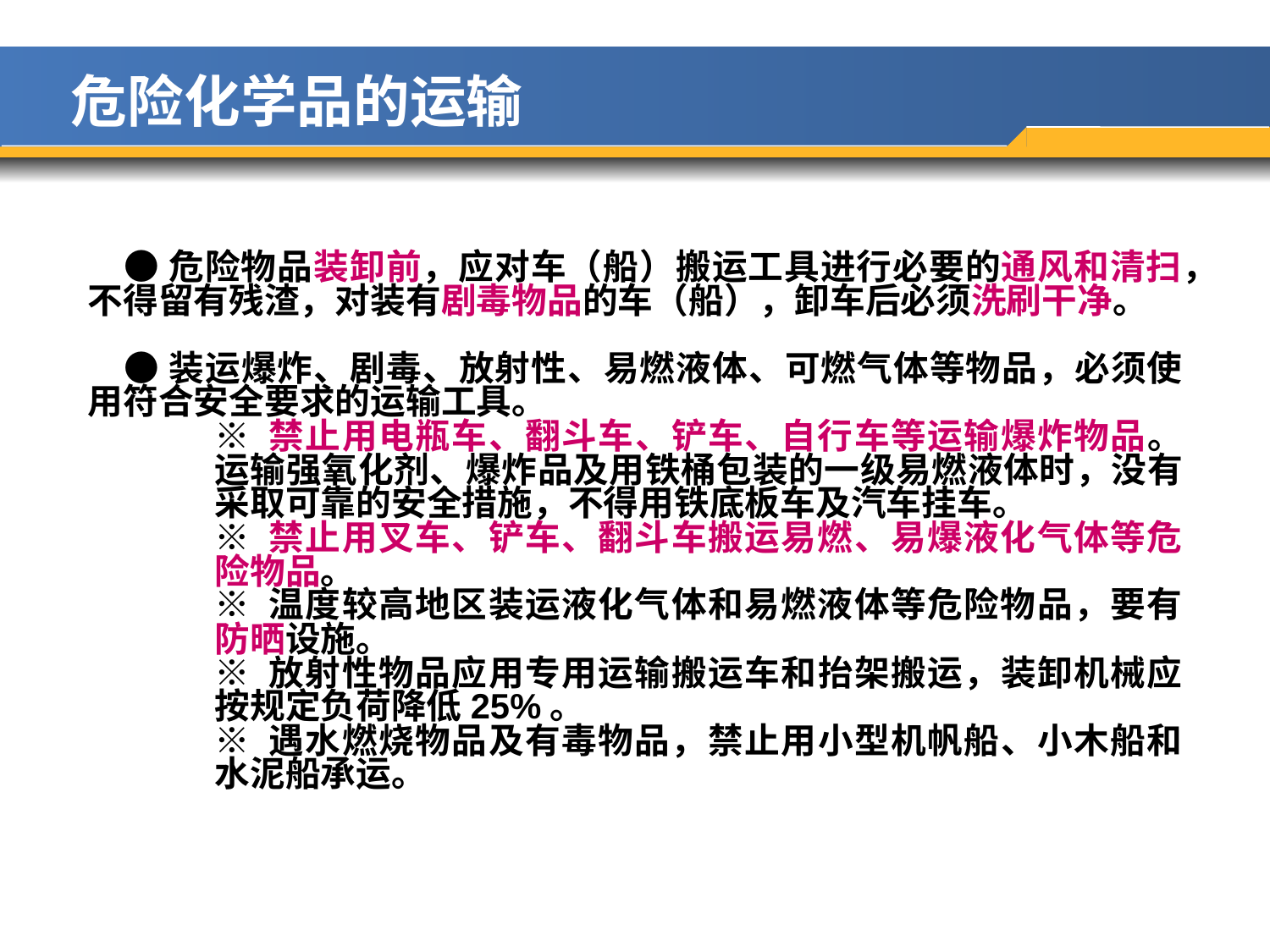

危险化学品的运输

    ●危险物品装卸前，应对车（船）搬运工具进行必要的通风和清扫，不得留有残渣，对装有剧毒物品的车（船），卸车后必须洗刷干净。

    ●装运爆炸、剧毒、放射性、易燃液体、可燃气体等物品，必须使用符合安全要求的运输工具。
※ 禁止用电瓶车、翻斗车、铲车、自行车等运输爆炸物品。运输强氧化剂、爆炸品及用铁桶包装的一级易燃液体时，没有采取可靠的安全措施，不得用铁底板车及汽车挂车。
※ 禁止用叉车、铲车、翻斗车搬运易燃、易爆液化气体等危险物品。
※ 温度较高地区装运液化气体和易燃液体等危险物品，要有防晒设施。
※ 放射性物品应用专用运输搬运车和抬架搬运，装卸机械应按规定负荷降低25%。
※ 遇水燃烧物品及有毒物品，禁止用小型机帆船、小木船和水泥船承运。